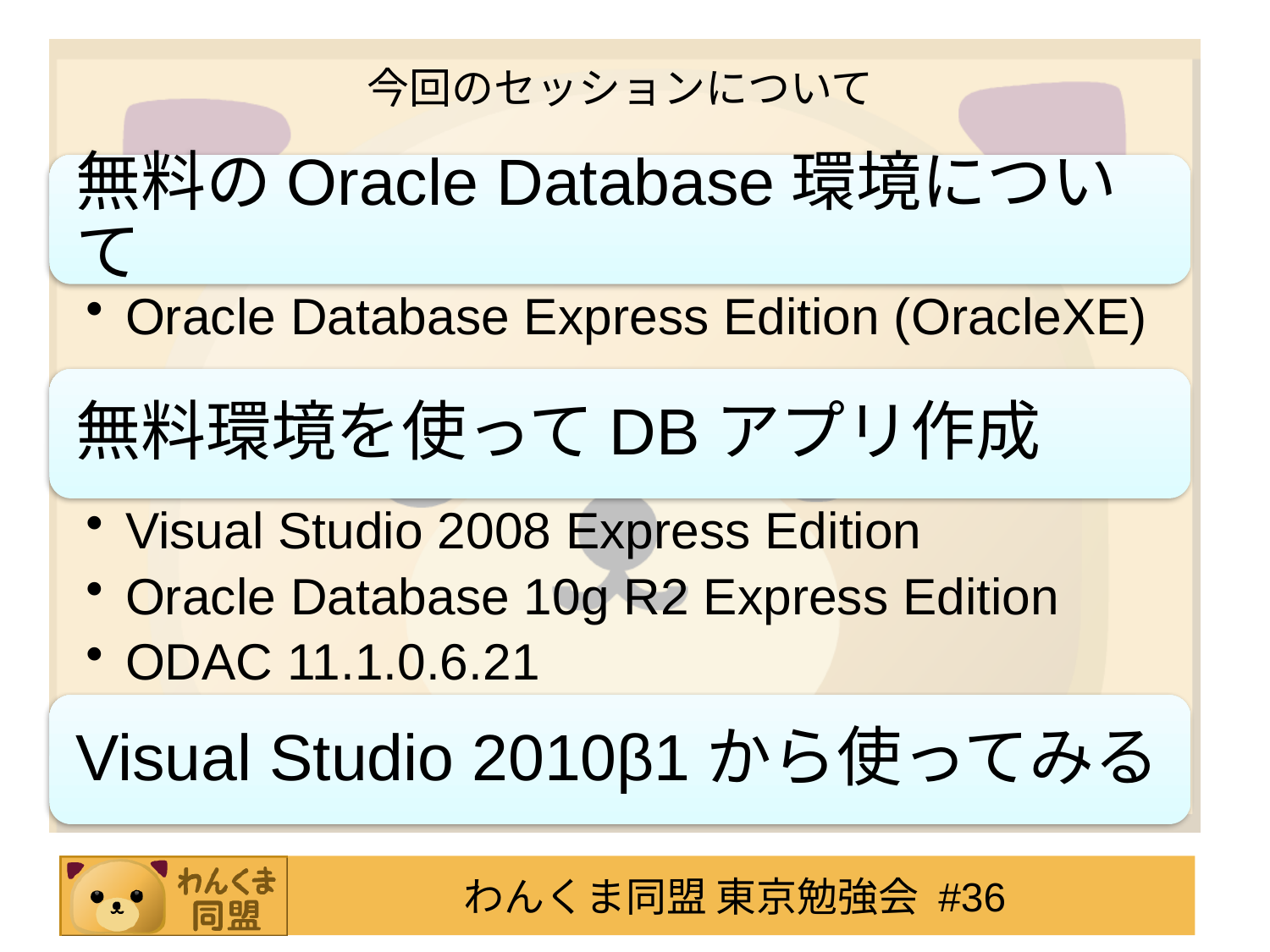

# 今回のセッションについて
無料のOracle Database環境について
Oracle Database Express Edition (OracleXE)
無料環境を使ってDBアプリ作成
Visual Studio 2008 Express Edition
Oracle Database 10g R2 Express Edition
ODAC 11.1.0.6.21
Visual Studio 2010β1から使ってみる